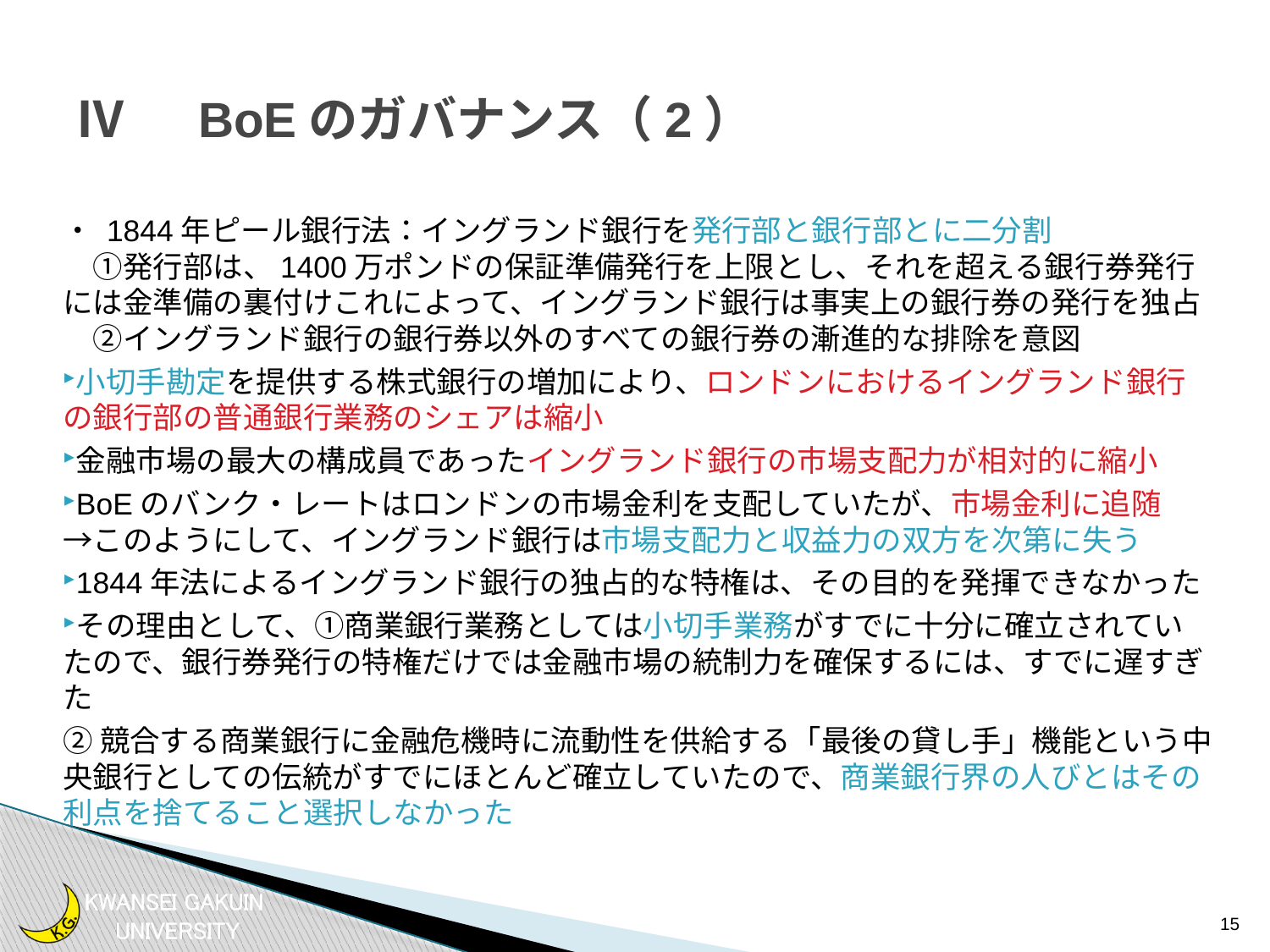

# Ⅳ　BoEのガバナンス（2）
・ 1844年ピール銀行法：イングランド銀行を発行部と銀行部とに二分割
　①発行部は、1400万ポンドの保証準備発行を上限とし、それを超える銀行券発行には金準備の裏付けこれによって、イングランド銀行は事実上の銀行券の発行を独占
　②イングランド銀行の銀行券以外のすべての銀行券の漸進的な排除を意図
小切手勘定を提供する株式銀行の増加により、ロンドンにおけるイングランド銀行の銀行部の普通銀行業務のシェアは縮小
金融市場の最大の構成員であったイングランド銀行の市場支配力が相対的に縮小
BoEのバンク・レートはロンドンの市場金利を支配していたが、市場金利に追随
→このようにして、イングランド銀行は市場支配力と収益力の双方を次第に失う
1844年法によるイングランド銀行の独占的な特権は、その目的を発揮できなかった
その理由として、①商業銀行業務としては小切手業務がすでに十分に確立されていたので、銀行券発行の特権だけでは金融市場の統制力を確保するには、すでに遅すぎた
②競合する商業銀行に金融危機時に流動性を供給する「最後の貸し手」機能という中央銀行としての伝統がすでにほとんど確立していたので、商業銀行界の人びとはその利点を捨てること選択しなかった

15